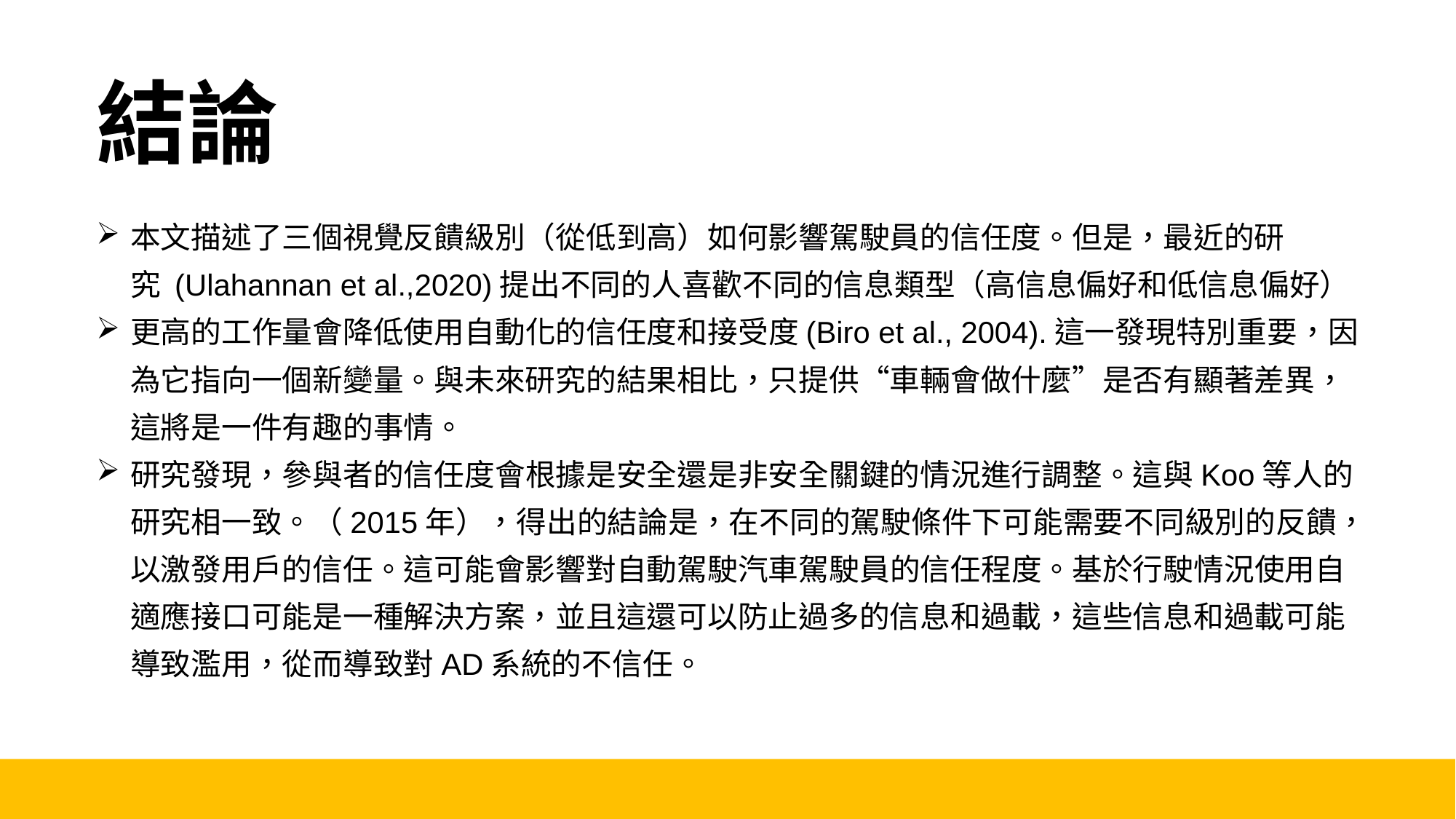

結論
本文描述了三個視覺反饋級別（從低到高）如何影響駕駛員的信任度。但是，最近的研究 (Ulahannan et al.,2020)提出不同的人喜歡不同的信息類型（高信息偏好和低信息偏好）
更高的工作量會降低使用自動化的信任度和接受度(Biro et al., 2004).這一發現特別重要，因為它指向一個新變量。與未來研究的結果相比，只提供“車輛會做什麼”是否有顯著差異，這將是一件有趣的事情。
研究發現，參與者的信任度會根據是安全還是非安全關鍵的情況進行調整。這與Koo等人的研究相一致。（2015年），得出的結論是，在不同的駕駛條件下可能需要不同級別的反饋，以激發用戶的信任。這可能會影響對自動駕駛汽車駕駛員的信任程度。基於行駛情況使用自適應接口可能是一種解決方案，並且這還可以防止過多的信息和過載，這些信息和過載可能導致濫用，從而導致對AD系統的不信任。

20